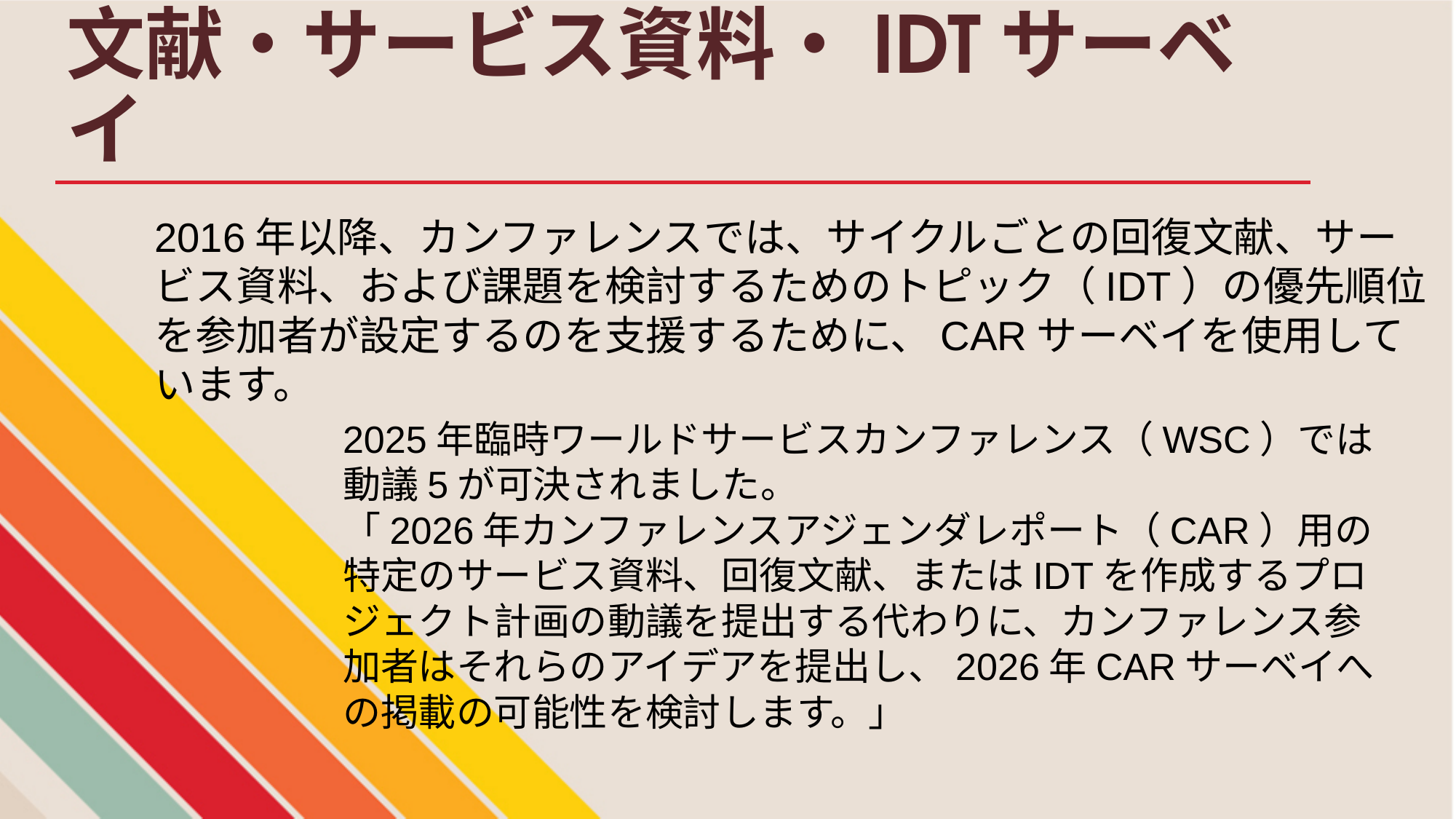

# 文献・サービス資料・IDTサーベイ

2016年以降、カンファレンスでは、サイクルごとの回復文献、サービス資料、および課題を検討するためのトピック（IDT）の優先順位を参加者が設定するのを支援するために、CARサーベイを使用しています。
2025年臨時ワールドサービスカンファレンス（WSC）では動議5が可決されました。
「2026年カンファレンスアジェンダレポート（CAR）用の特定のサービス資料、回復文献、またはIDTを作成するプロジェクト計画の動議を提出する代わりに、カンファレンス参加者はそれらのアイデアを提出し、2026年CARサーベイへの掲載の可能性を検討します。」